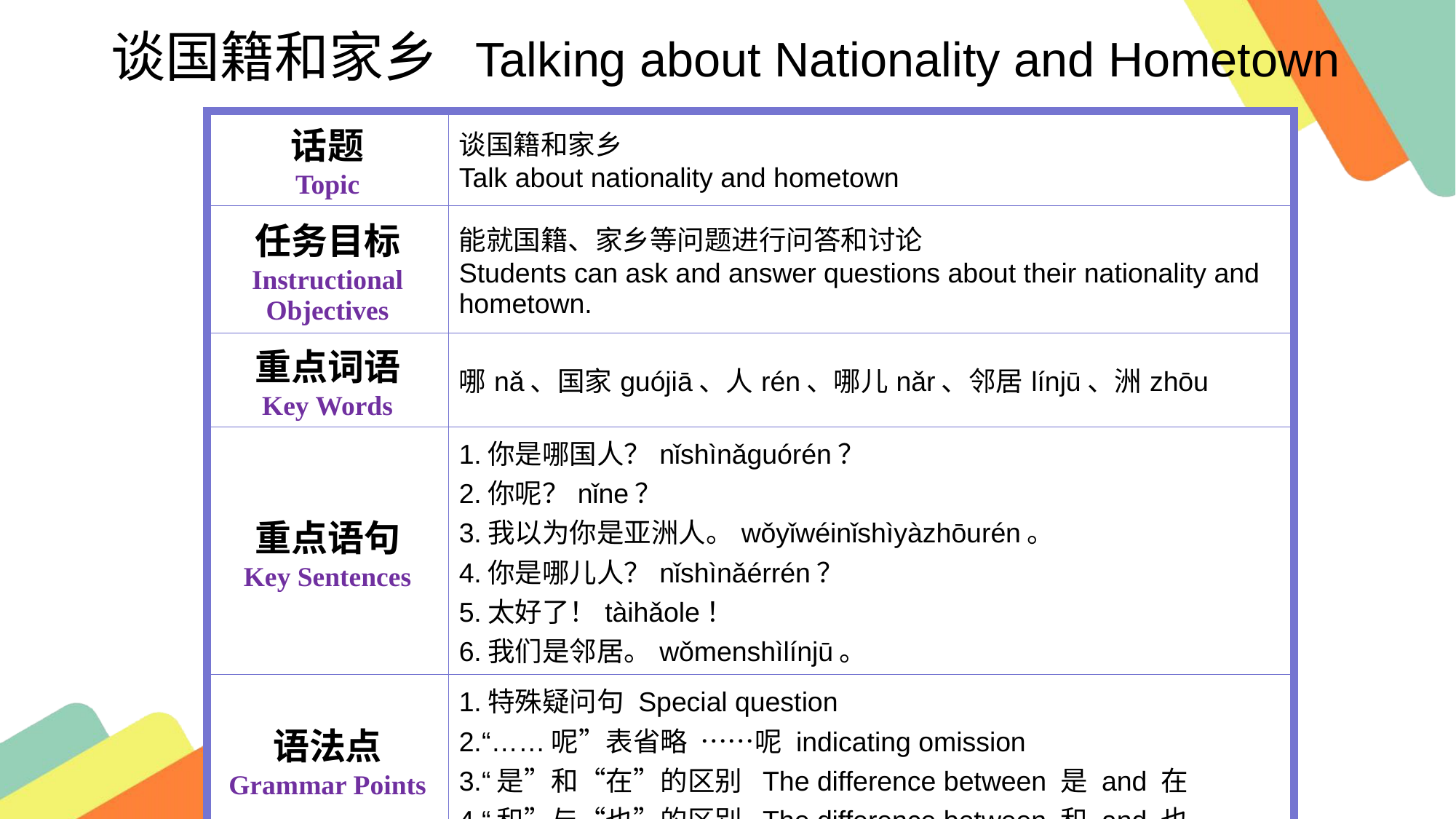

谈国籍和家乡  Talking about Nationality and Hometown
| 话题 Topic | 谈国籍和家乡 Talk about nationality and hometown |
| --- | --- |
| 任务目标 Instructional Objectives | 能就国籍、家乡等问题进行问答和讨论 Students can ask and answer questions about their nationality and hometown. |
| 重点词语 Key Words | 哪nǎ、国家guójiā、人rén、哪儿nǎr、邻居línjū、洲zhōu |
| 重点语句 Key Sentences | 1.你是哪国人？nǐshìnǎguórén？ 2.你呢？nǐne？ 3.我以为你是亚洲人。wǒyǐwéinǐshìyàzhōurén。 4.你是哪儿人？nǐshìnǎérrén？ 5.太好了！tàihǎole！ 6.我们是邻居。wǒmenshìlínjū。 |
| 语法点 Grammar Points | 1.特殊疑问句 Special question 2.“……呢”表省略 ……呢 indicating omission 3.“是”和“在”的区别 The difference between 是 and 在 4.“和”与“也”的区别 The difference between 和 and 也 |